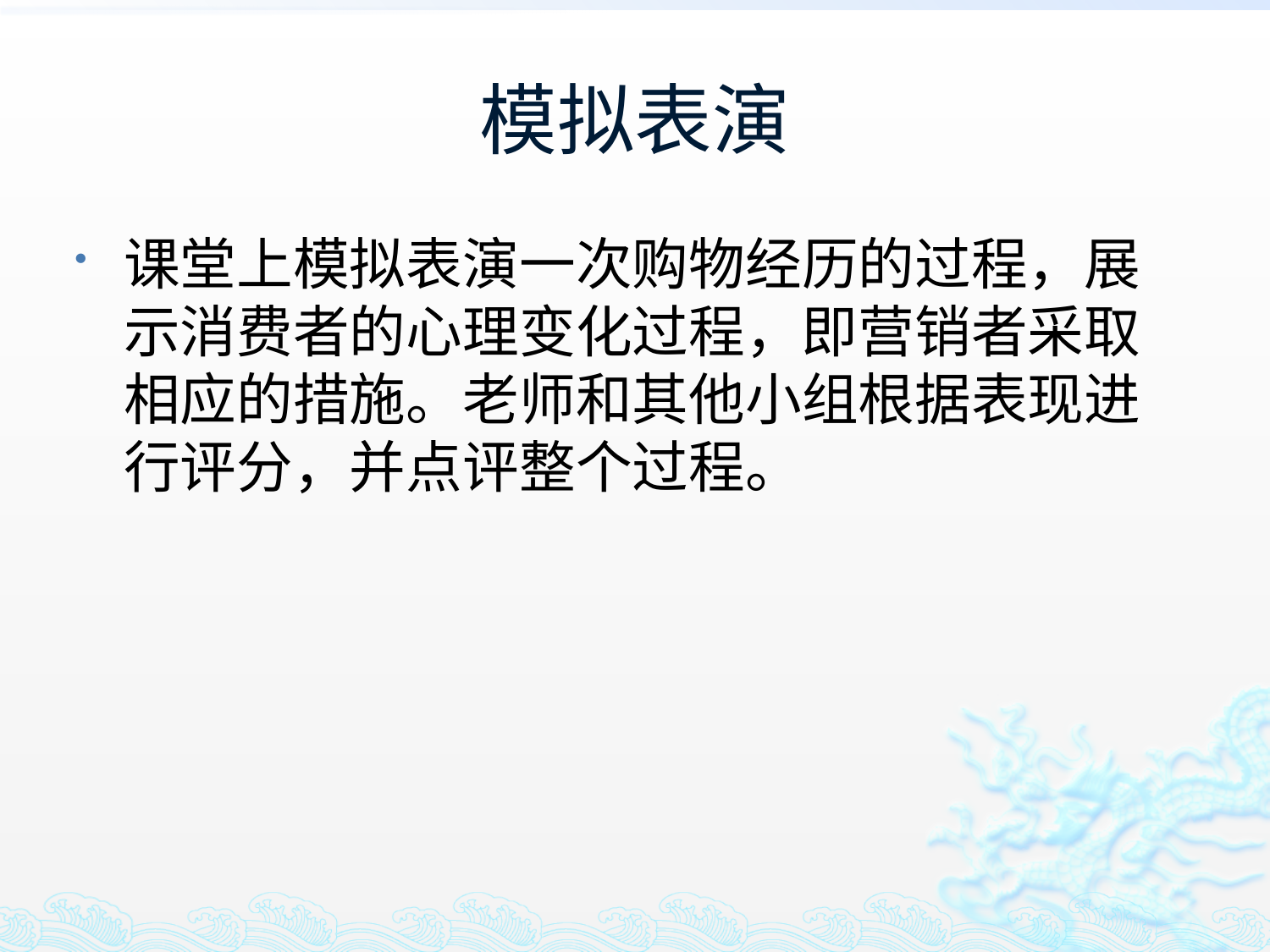

# 模拟表演
课堂上模拟表演一次购物经历的过程，展示消费者的心理变化过程，即营销者采取相应的措施。老师和其他小组根据表现进行评分，并点评整个过程。